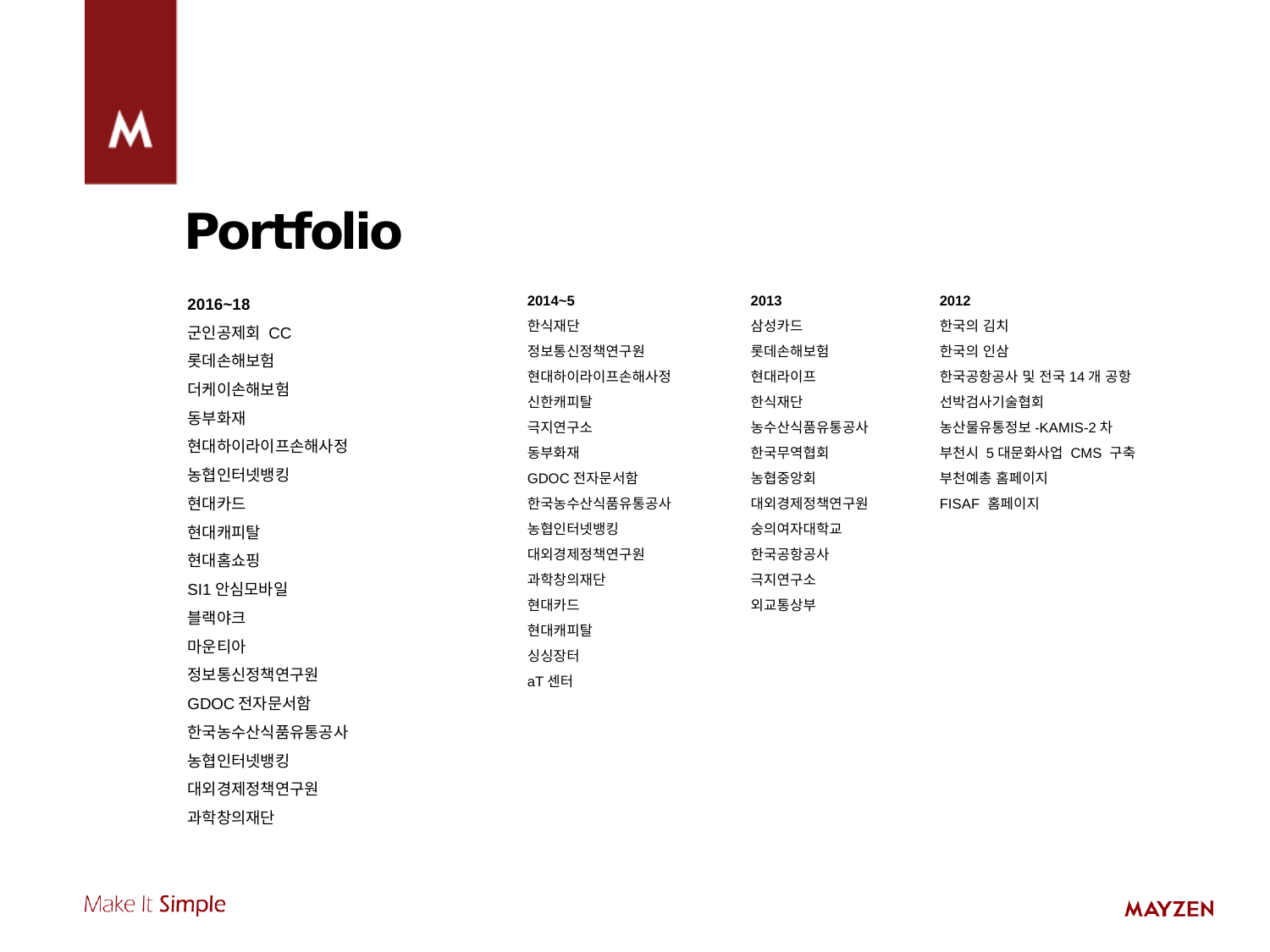

Portfolio
2012
한국의 김치
한국의 인삼
한국공항공사 및 전국14개 공항
선박검사기술협회
농산물유통정보-KAMIS-2차
부천시 5대문화사업 CMS 구축
부천예총 홈페이지
FISAF 홈페이지
2016~18
군인공제회 CC
롯데손해보험
더케이손해보험
동부화재
현대하이라이프손해사정
농협인터넷뱅킹
현대카드
현대캐피탈
현대홈쇼핑
SI1안심모바일
블랙야크
마운티아
정보통신정책연구원
GDOC전자문서함
한국농수산식품유통공사
농협인터넷뱅킹
대외경제정책연구원
과학창의재단
2014~5
한식재단
정보통신정책연구원
현대하이라이프손해사정
신한캐피탈
극지연구소
동부화재
GDOC전자문서함
한국농수산식품유통공사
농협인터넷뱅킹
대외경제정책연구원
과학창의재단
현대카드
현대캐피탈
싱싱장터
aT센터
2013
삼성카드
롯데손해보험
현대라이프
한식재단
농수산식품유통공사
한국무역협회
농협중앙회
대외경제정책연구원
숭의여자대학교
한국공항공사
극지연구소
외교통상부